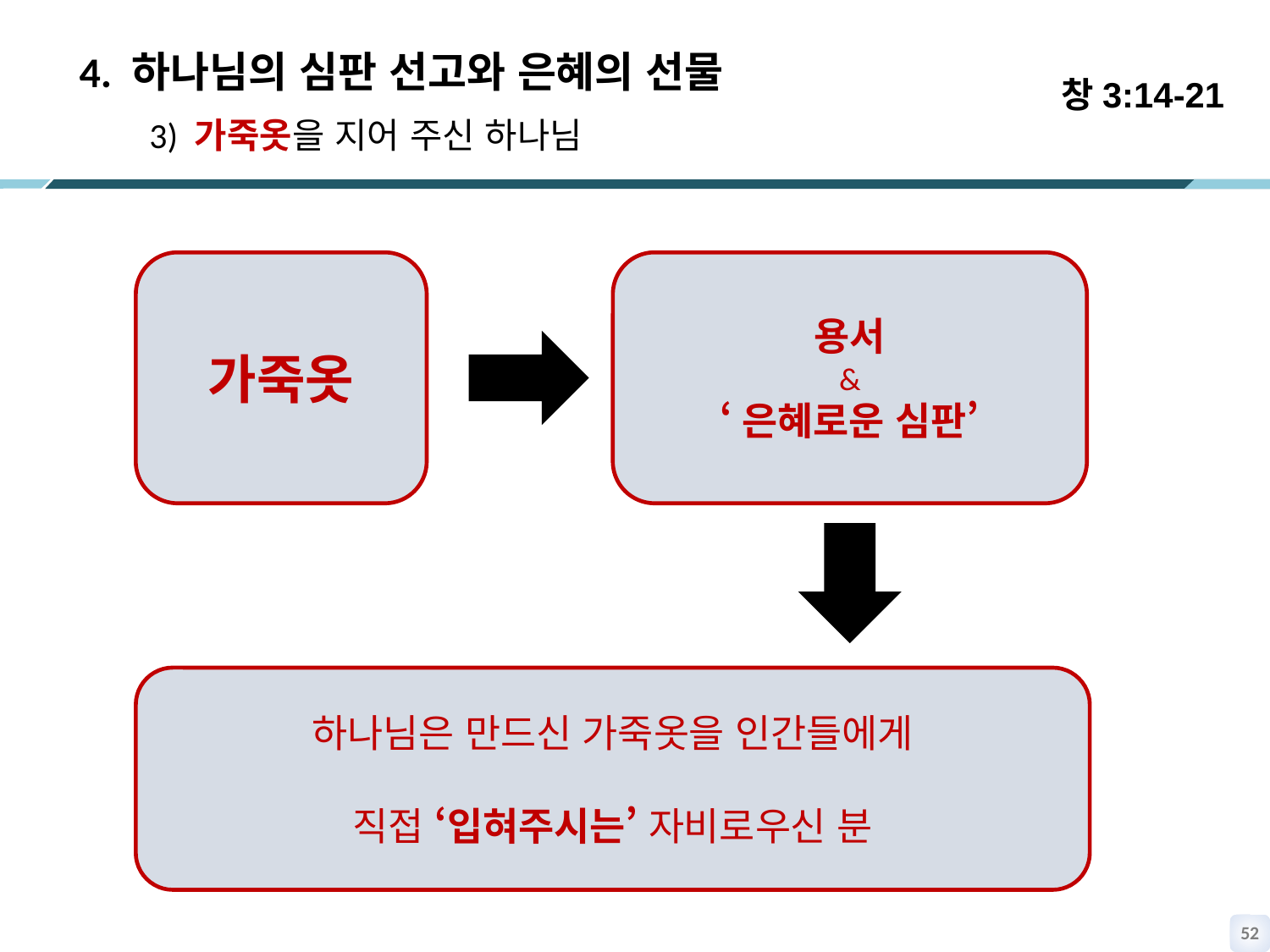

창3:14-21

       4. 하나님의 심판 선고와 은혜의 선물
                 3) 가죽옷을 지어 주신 하나님

가죽옷
용서
&
‘은혜로운 심판’

하나님은 만드신 가죽옷을 인간들에게

직접 ‘입혀주시는’ 자비로우신 분
52